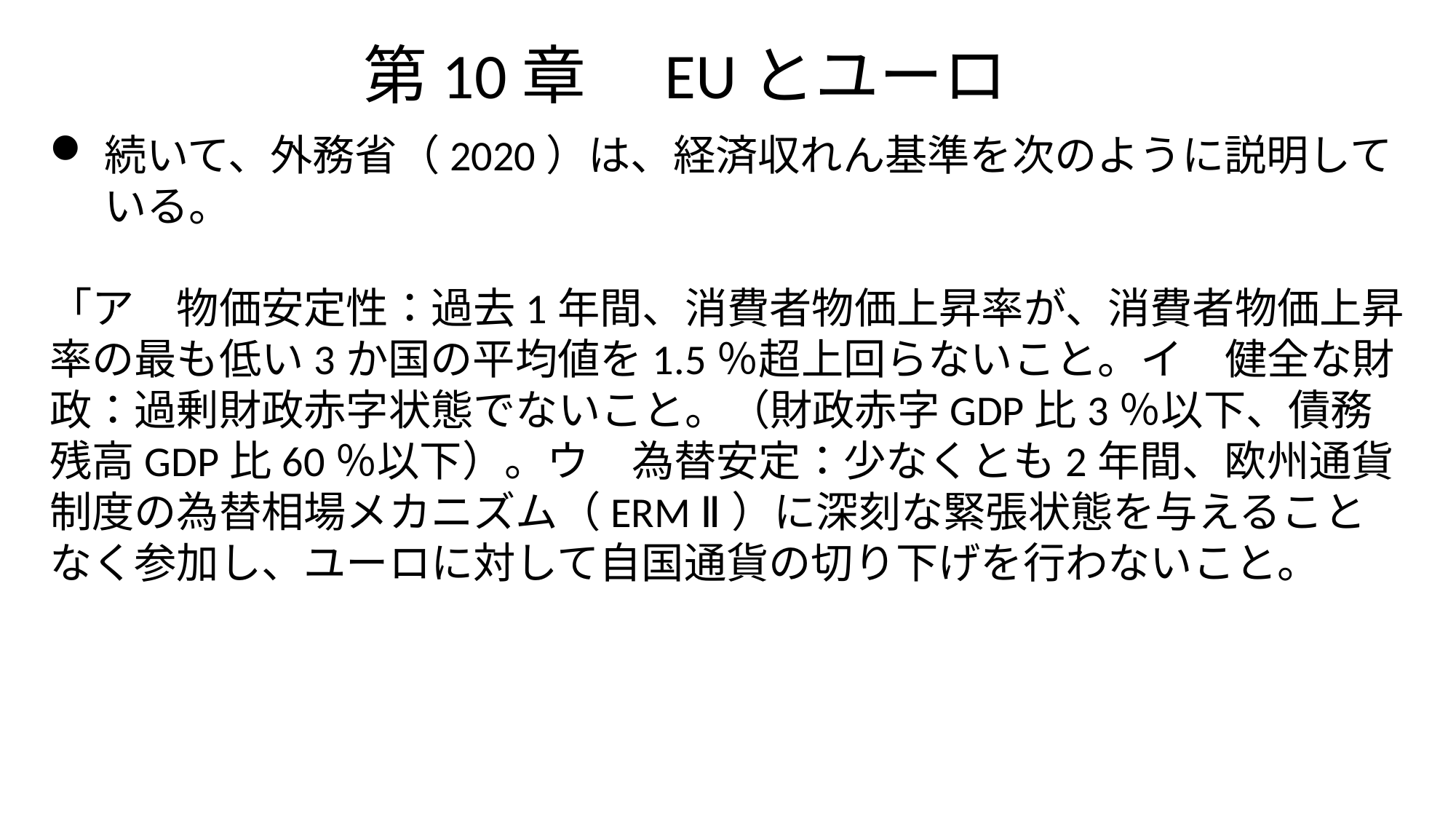

# 第10章　EUとユーロ

続いて、外務省（2020）は、経済収れん基準を次のように説明している。

「ア　物価安定性：過去1年間、消費者物価上昇率が、消費者物価上昇率の最も低い3か国の平均値を1.5％超上回らないこと。イ　健全な財政：過剰財政赤字状態でないこと。（財政赤字GDP比3％以下、債務残高GDP比60％以下）。ウ　為替安定：少なくとも2年間、欧州通貨制度の為替相場メカニズム（ERM Ⅱ）に深刻な緊張状態を与えることなく参加し、ユーロに対して自国通貨の切り下げを行わないこと。